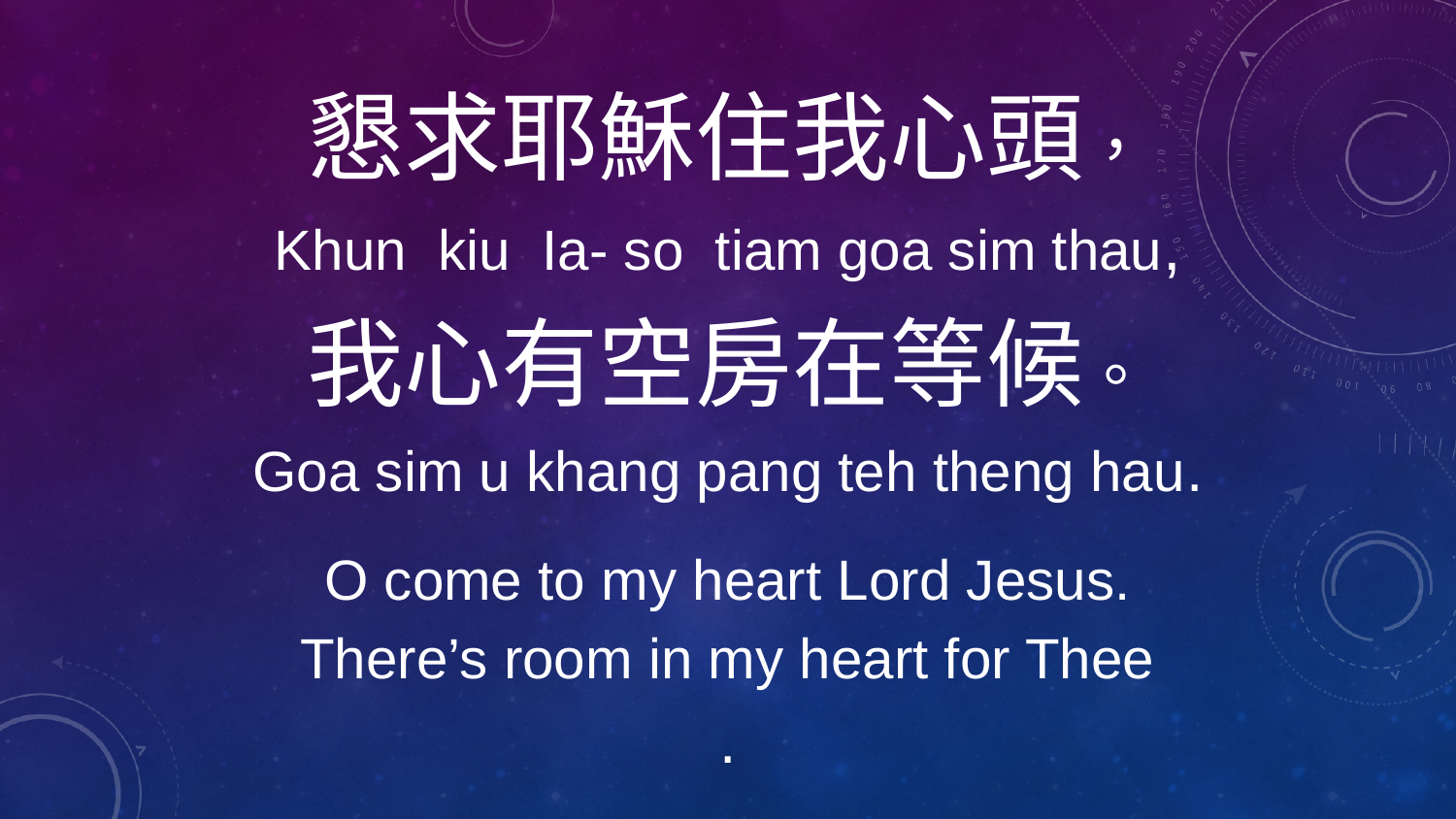

懇求耶穌住我心頭，
Khun  kiu  Ia- so  tiam goa sim thau,
我心有空房在等候。
Goa sim u khang pang teh theng hau.

O come to my heart Lord Jesus.
There’s room in my heart for Thee
.